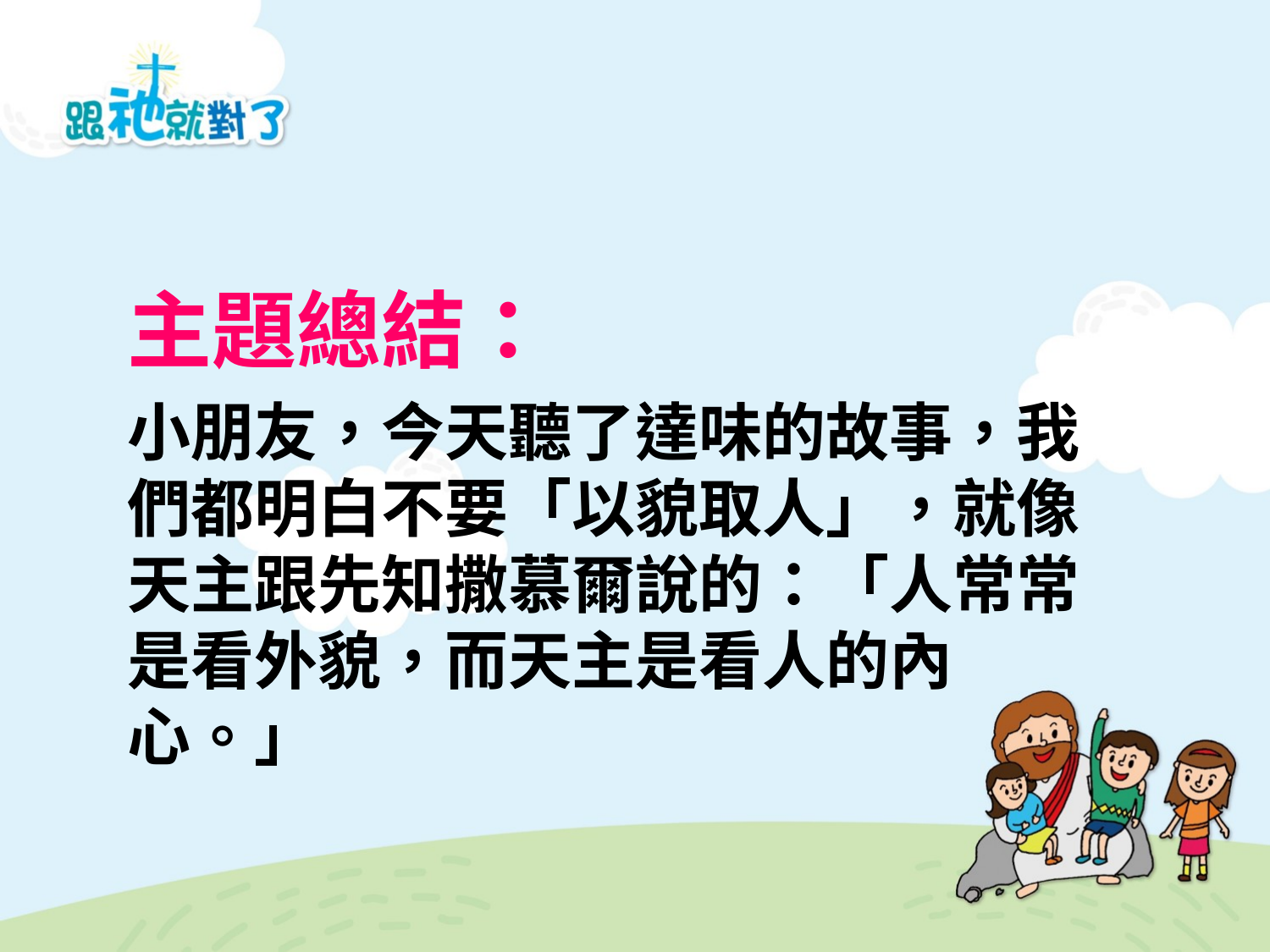

主題總結：
小朋友，今天聽了達味的故事，我們都明白不要「以貌取人」，就像天主跟先知撒慕爾說的：「人常常是看外貌，而天主是看人的內心。」